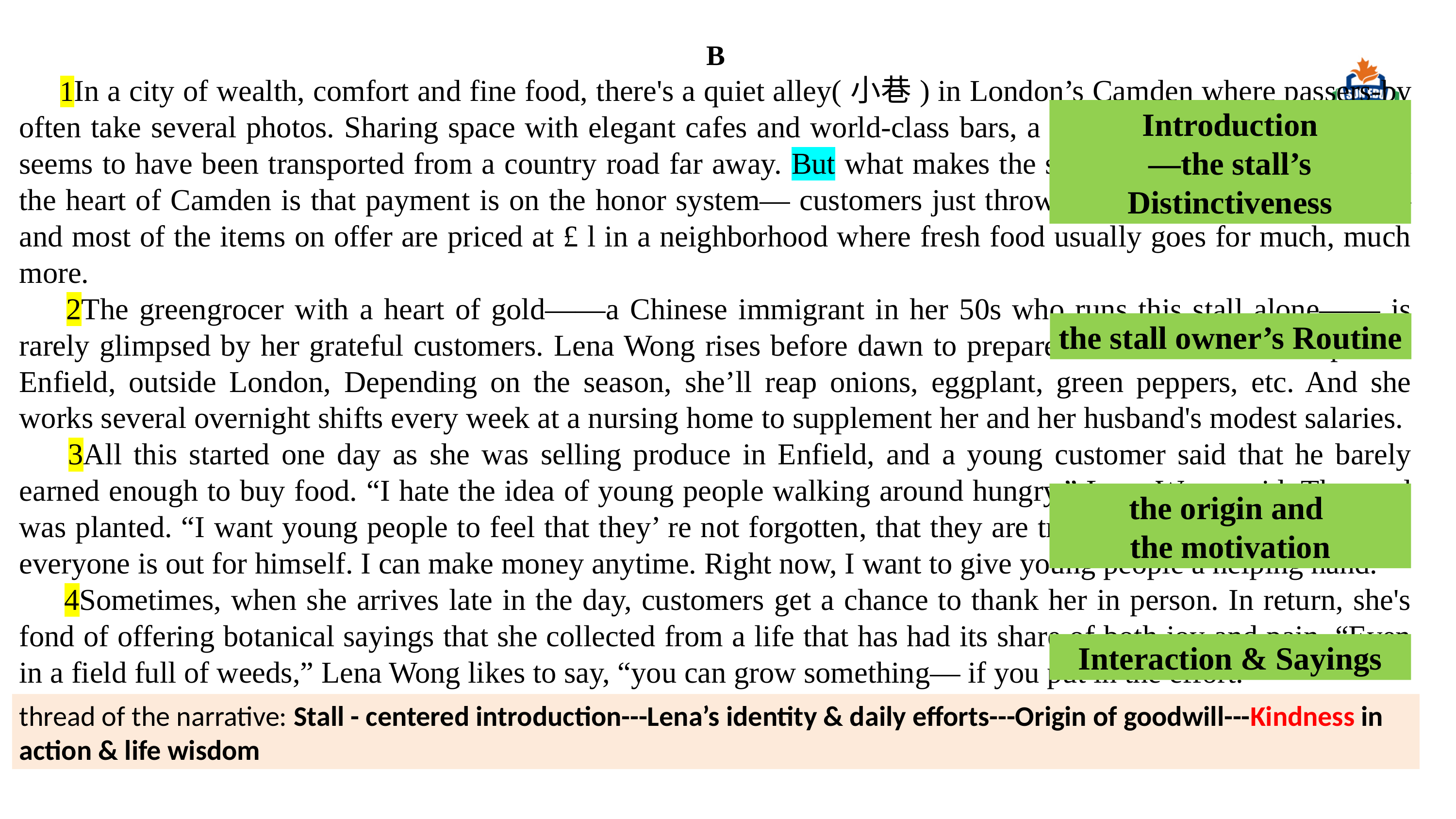

B
  1In a city of wealth, comfort and fine food, there's a quiet alley(小巷) in London’s Camden where passers-by often take several photos. Sharing space with elegant cafes and world-class bars, a tiny fruit and vegetable stand seems to have been transported from a country road far away. But what makes the stall even more remarkable in the heart of Camden is that payment is on the honor system— customers just throw coins into an old mailbox— and most of the items on offer are priced at £ l in a neighborhood where fresh food usually goes for much, much more.
  2The greengrocer with a heart of gold——a Chinese immigrant in her 50s who runs this stall alone—— is rarely glimpsed by her grateful customers. Lena Wong rises before dawn to prepare to work in her small plot in Enfield, outside London, Depending on the season, she’ll reap onions, eggplant, green peppers, etc. And she works several overnight shifts every week at a nursing home to supplement her and her husband's modest salaries.
  3All this started one day as she was selling produce in Enfield, and a young customer said that he barely earned enough to buy food. “I hate the idea of young people walking around hungry,” Lena Wong said, The seed was planted. “I want young people to feel that they’ re not forgotten, that they are treasured,” she said. “That not everyone is out for himself. I can make money anytime. Right now, I want to give young people a helping hand.”
  4Sometimes, when she arrives late in the day, customers get a chance to thank her in person. In return, she's fond of offering botanical sayings that she collected from a life that has had its share of both joy and pain. “Even in a field full of weeds,” Lena Wong likes to say, “you can grow something— if you put in the effort.”
Introduction
—the stall’s Distinctiveness
the stall owner’s Routine
the origin and
the motivation
Interaction & Sayings
thread of the narrative: Stall - centered introduction---Lena’s identity & daily efforts---Origin of goodwill---Kindness in action & life wisdom